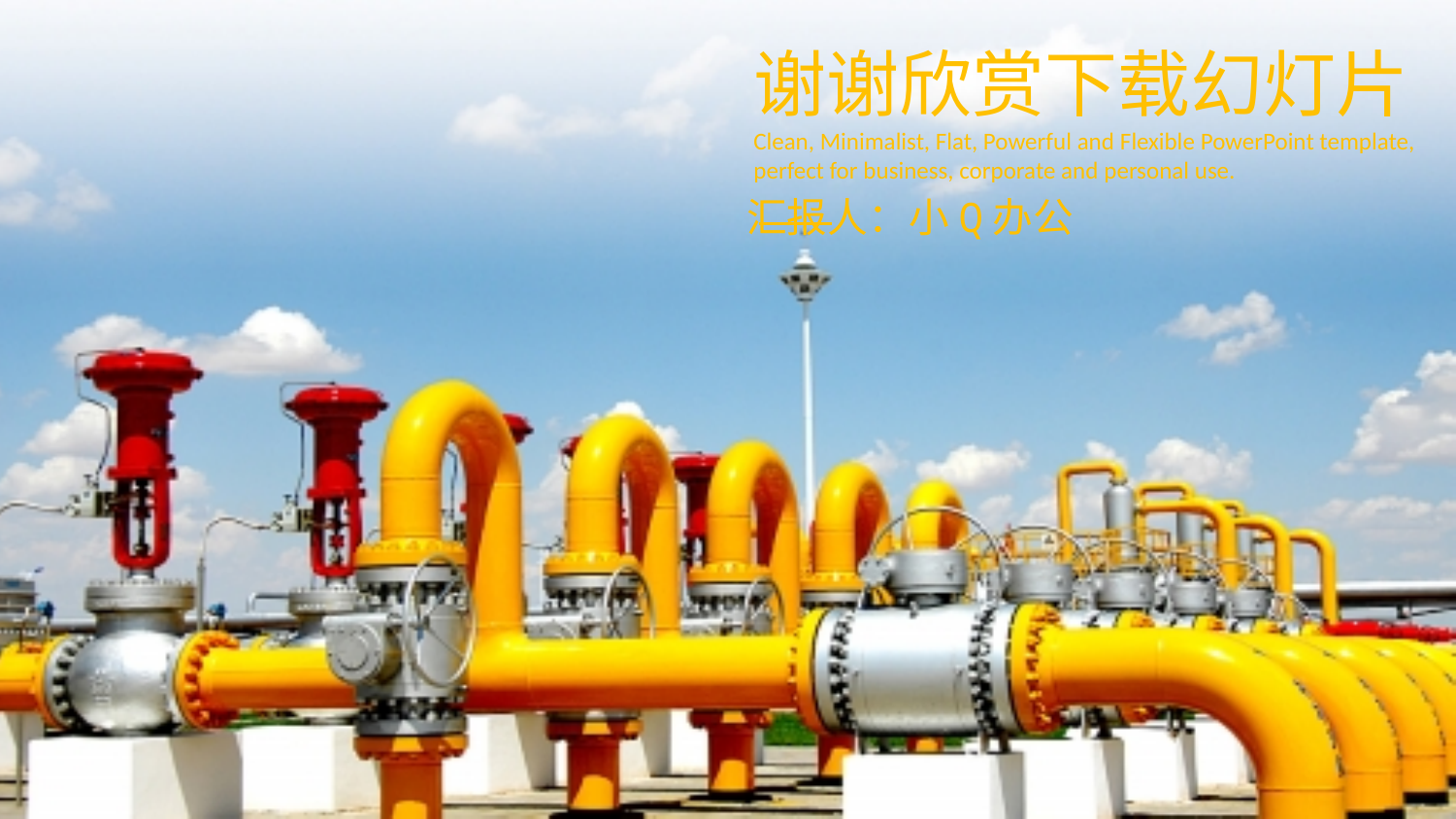

谢谢欣赏下载幻灯片
Clean, Minimalist, Flat, Powerful and Flexible PowerPoint template, perfect for business, corporate and personal use.
汇报人：小Q办公